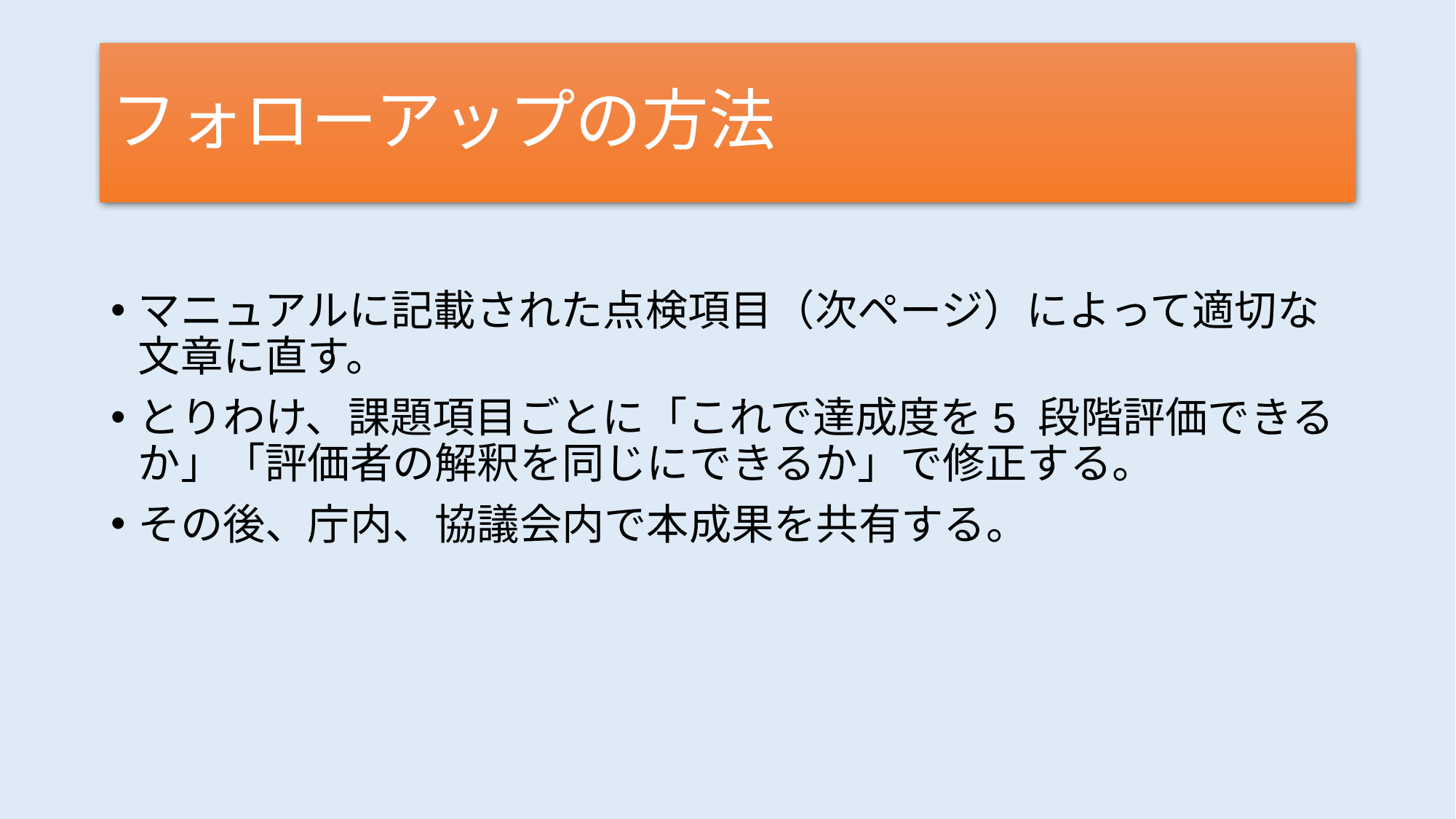

# フォローアップの方法

マニュアルに記載された点検項目（次ページ）によって適切な文章に直す。
とりわけ、課題項目ごとに「これで達成度を5 段階評価できるか」「評価者の解釈を同じにできるか」で修正する。
その後、庁内、協議会内で本成果を共有する。